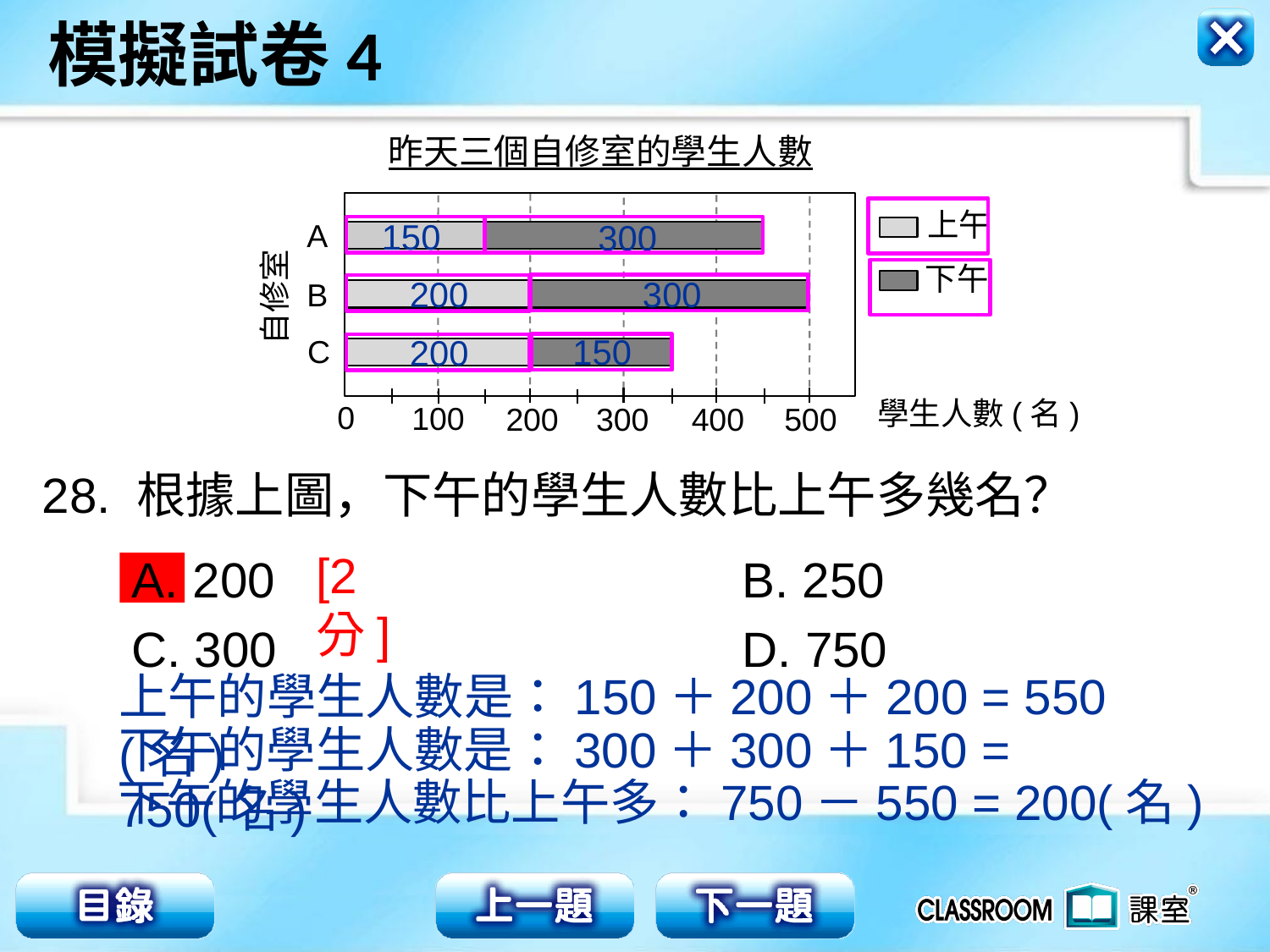

昨天三個自修室的學生人數

上午
A

自修室
下午
B

C
學生人數(名)
0
100
200
300
400
500

150
300

200
300

150
200

28. 根據上圖，下午的學生人數比上午多幾名？
[2分]
 200                          	    B. 250
C. 300                       	    D. 750

上午的學生人數是：150＋200＋200 = 550(名)
下午的學生人數是：300＋300＋150 = 750(名)
下午的學生人數比上午多：750－550 = 200(名)